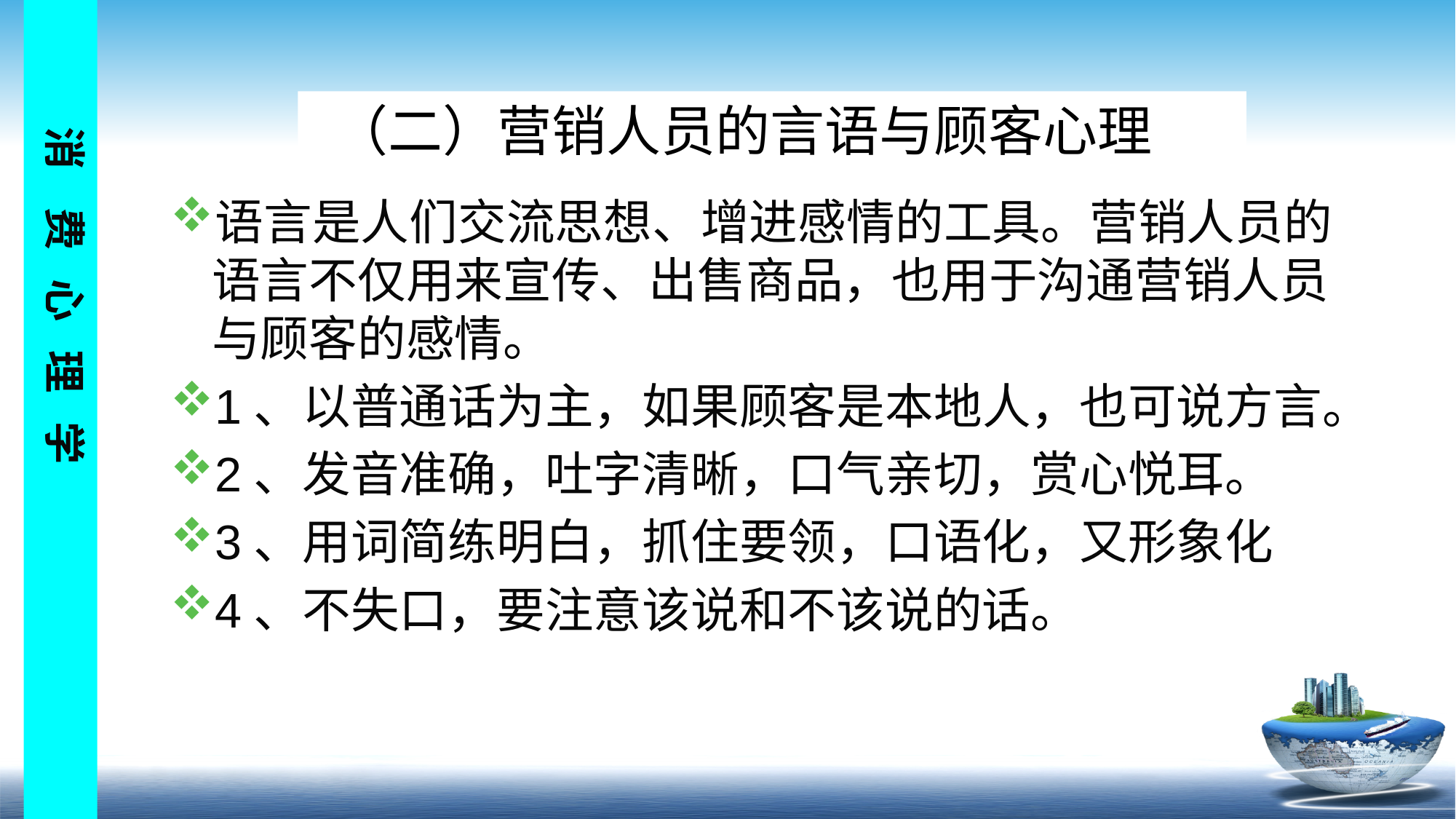

（二）营销人员的言语与顾客心理
语言是人们交流思想、增进感情的工具。营销人员的语言不仅用来宣传、出售商品，也用于沟通营销人员与顾客的感情。
1、以普通话为主，如果顾客是本地人，也可说方言。
2、发音准确，吐字清晰，口气亲切，赏心悦耳。
3、用词简练明白，抓住要领，口语化，又形象化
4、不失口，要注意该说和不该说的话。